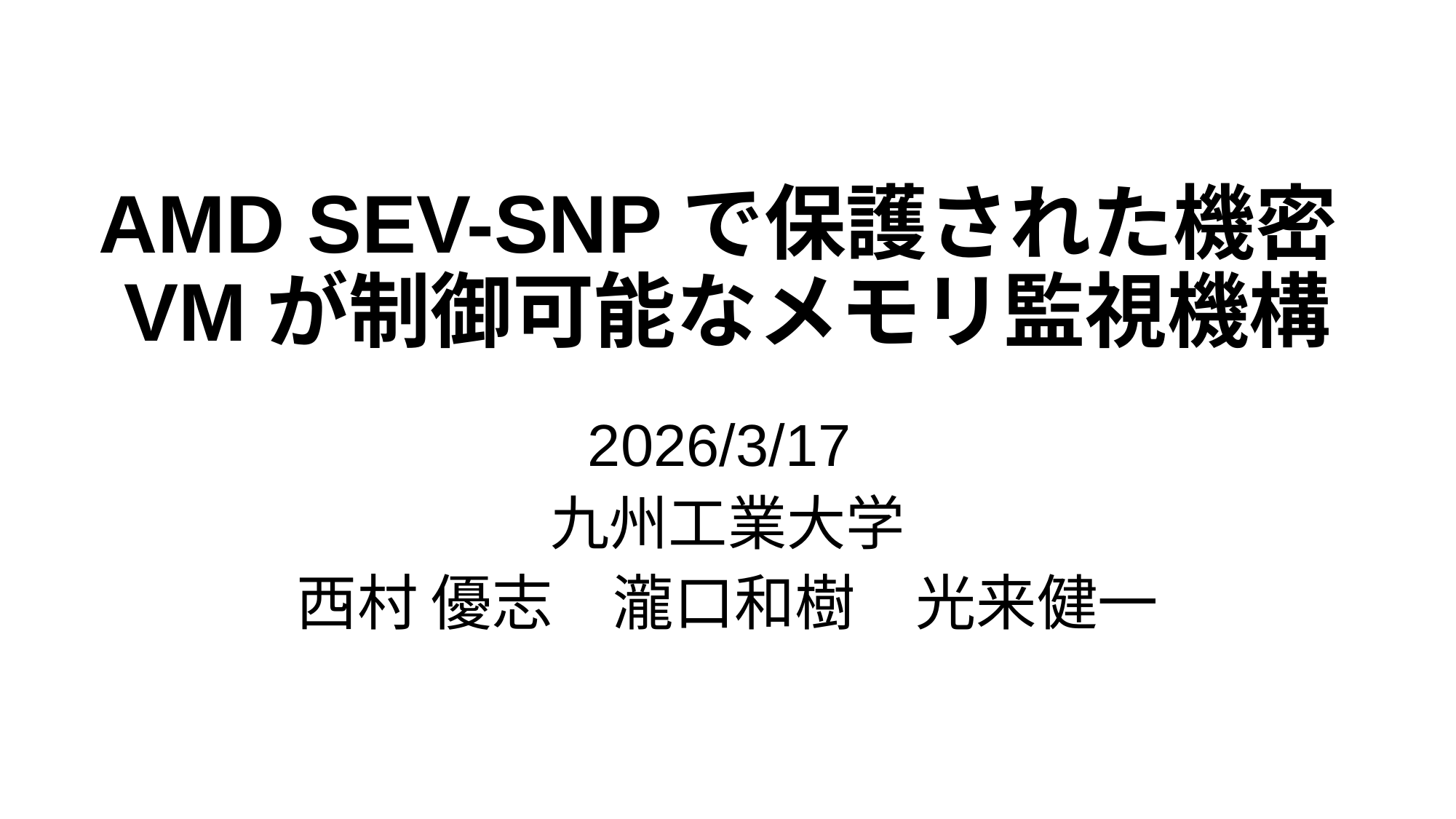

# AMD SEV-SNPで保護された機密VMが制御可能なメモリ監視機構
2026/3/17
九州工業大学
西村 優志　瀧口和樹　光来健一